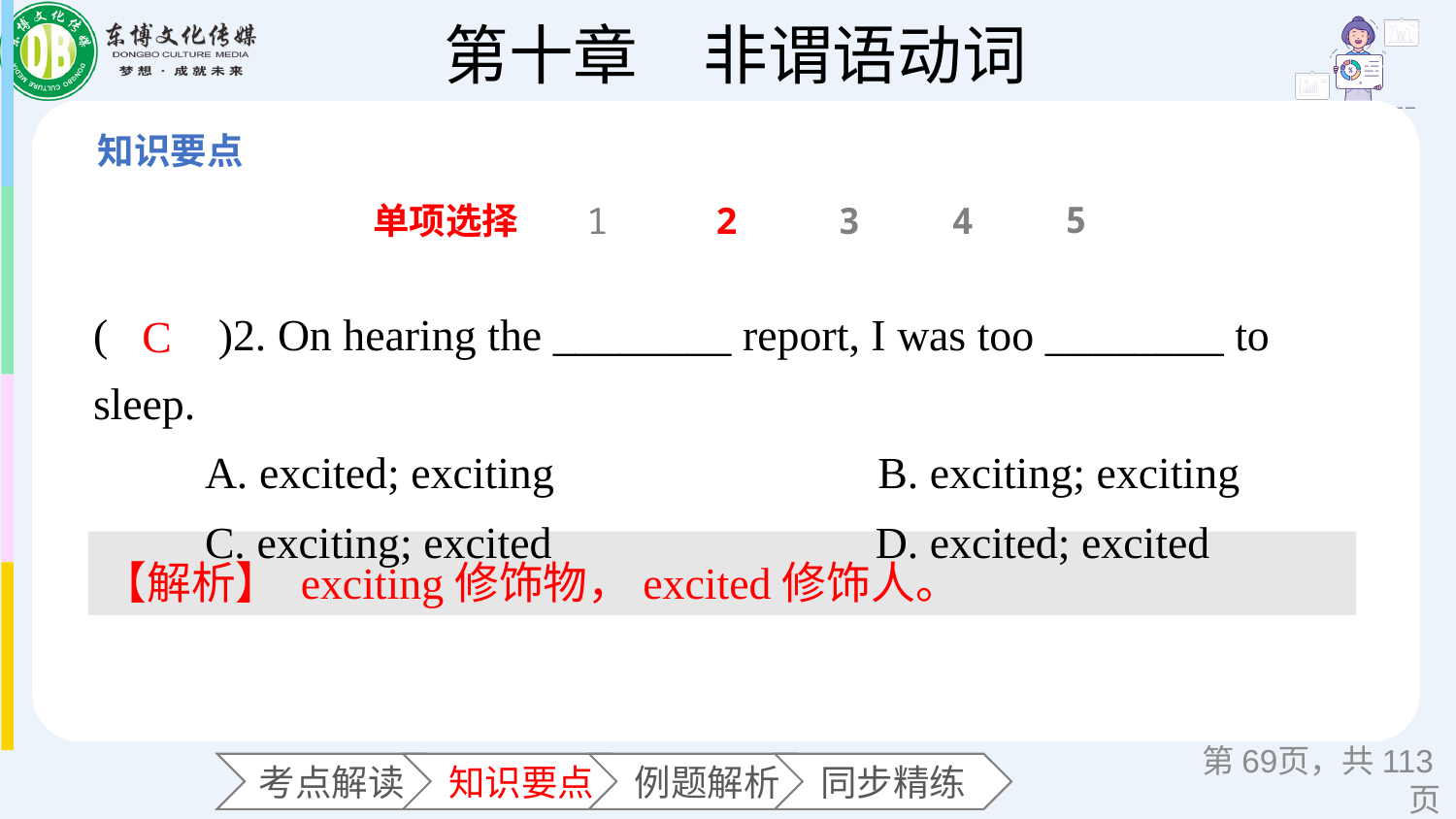

5
单项选择
1
2
3
4
(　　)2. On hearing the ________ report, I was too ________ to sleep.
          A. excited; exciting                             B. exciting; exciting
          C. exciting; excited                             D. excited; excited
C
【解析】 exciting修饰物，excited修饰人。
第69页，共113页